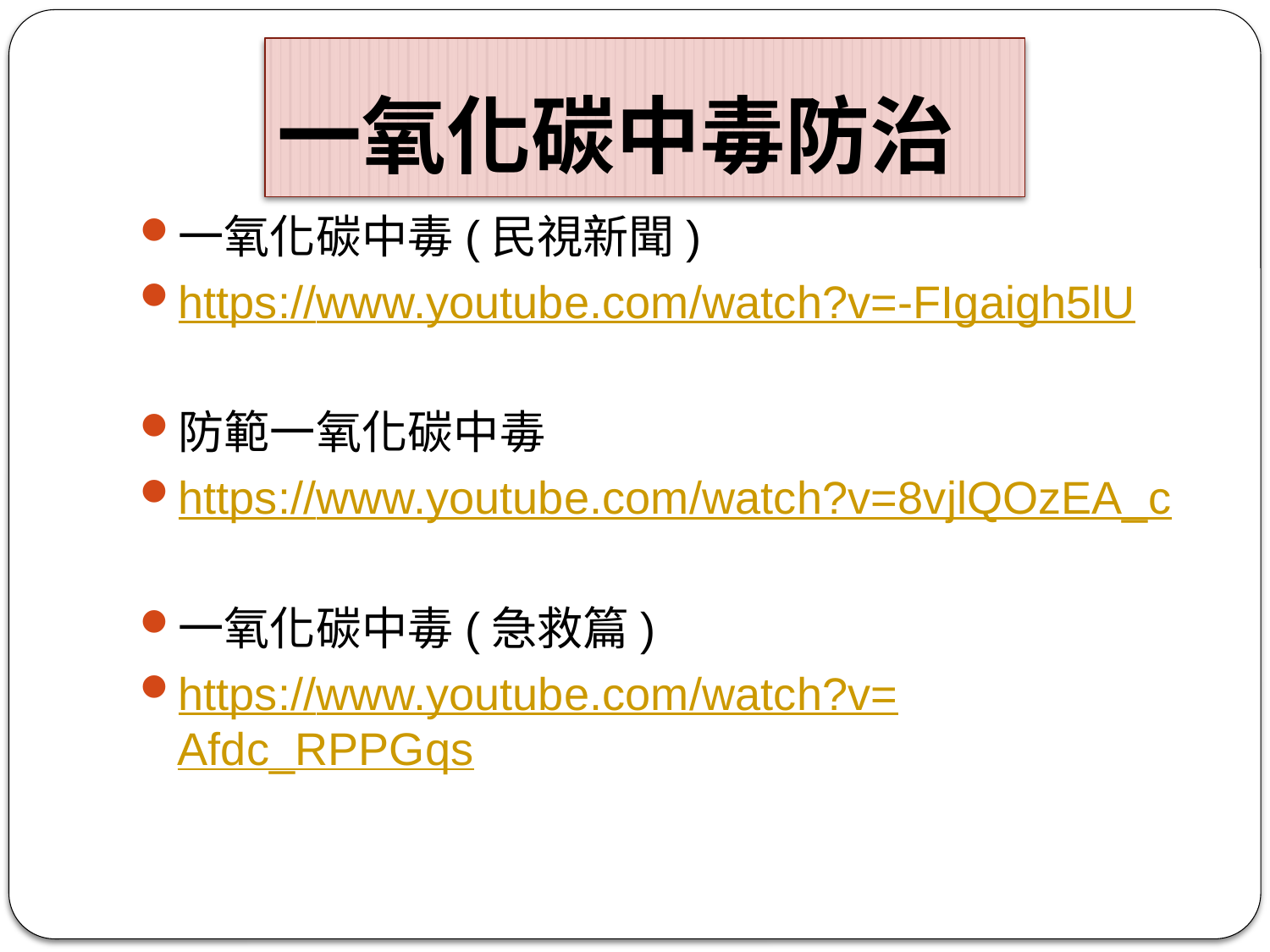

# 一氧化碳中毒防治
一氧化碳中毒(民視新聞)
https://www.youtube.com/watch?v=-FIgaigh5lU

防範一氧化碳中毒
https://www.youtube.com/watch?v=8vjlQOzEA_c

一氧化碳中毒(急救篇)
https://www.youtube.com/watch?v=Afdc_RPPGqs